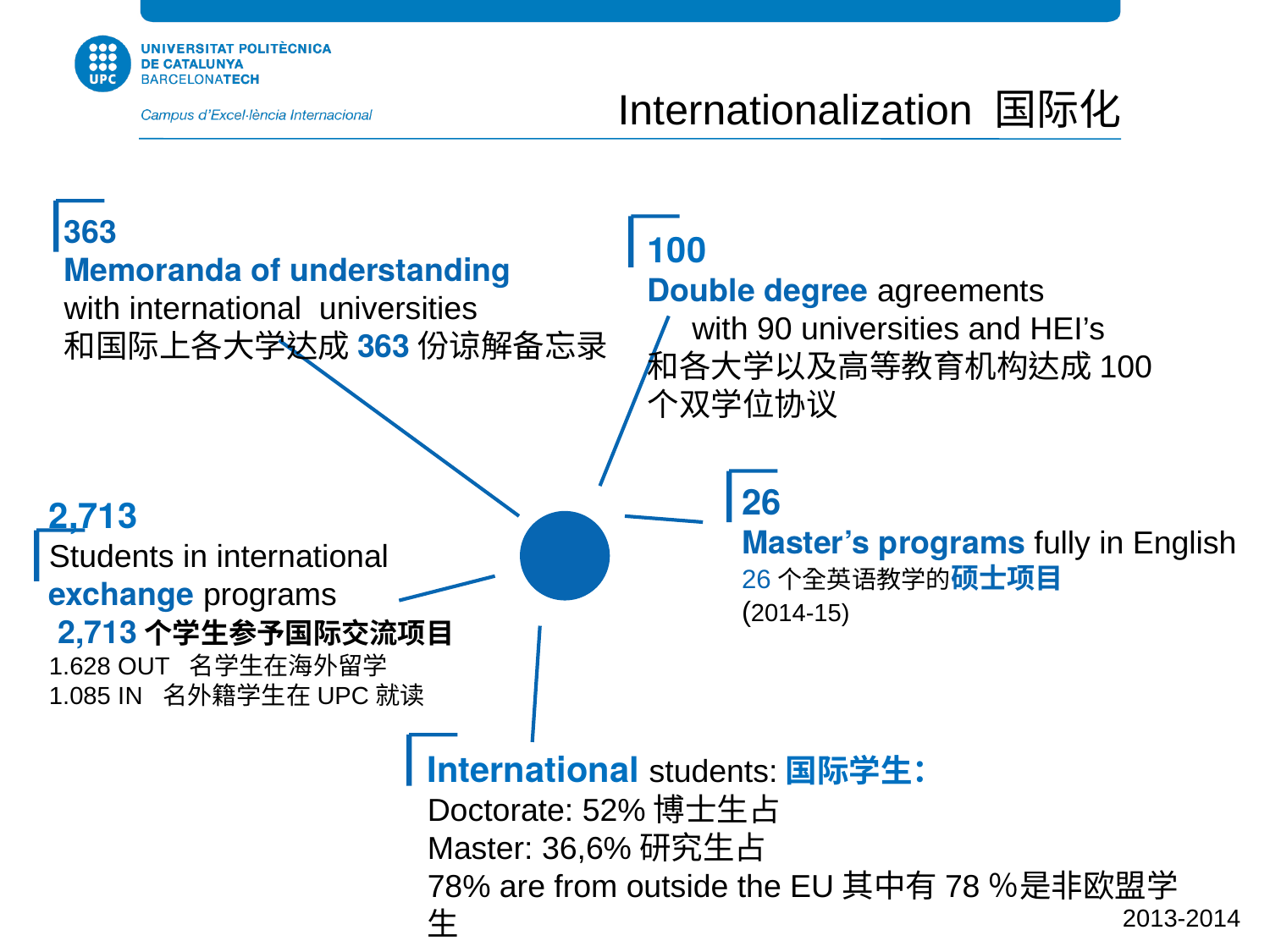

Internationalization 国际化

363
Memoranda of understanding
with international  universities
和国际上各大学达成363份谅解备忘录

100
Double degree agreements
     with 90 universities and HEI’s
和各大学以及高等教育机构达成100个双学位协议

26
Master’s programs fully in English
26个全英语教学的硕士项目
(2014-15)

2,713
Students in international exchange programs
 2,713个学生参予国际交流项目
1.628 OUT  名学生在海外留学
1.085 IN  名外籍学生在UPC就读

International students:国际学生：
Doctorate: 52%博士生占
Master: 36,6%研究生占
78% are from outside the EU其中有78％是非欧盟学生

2013-2014